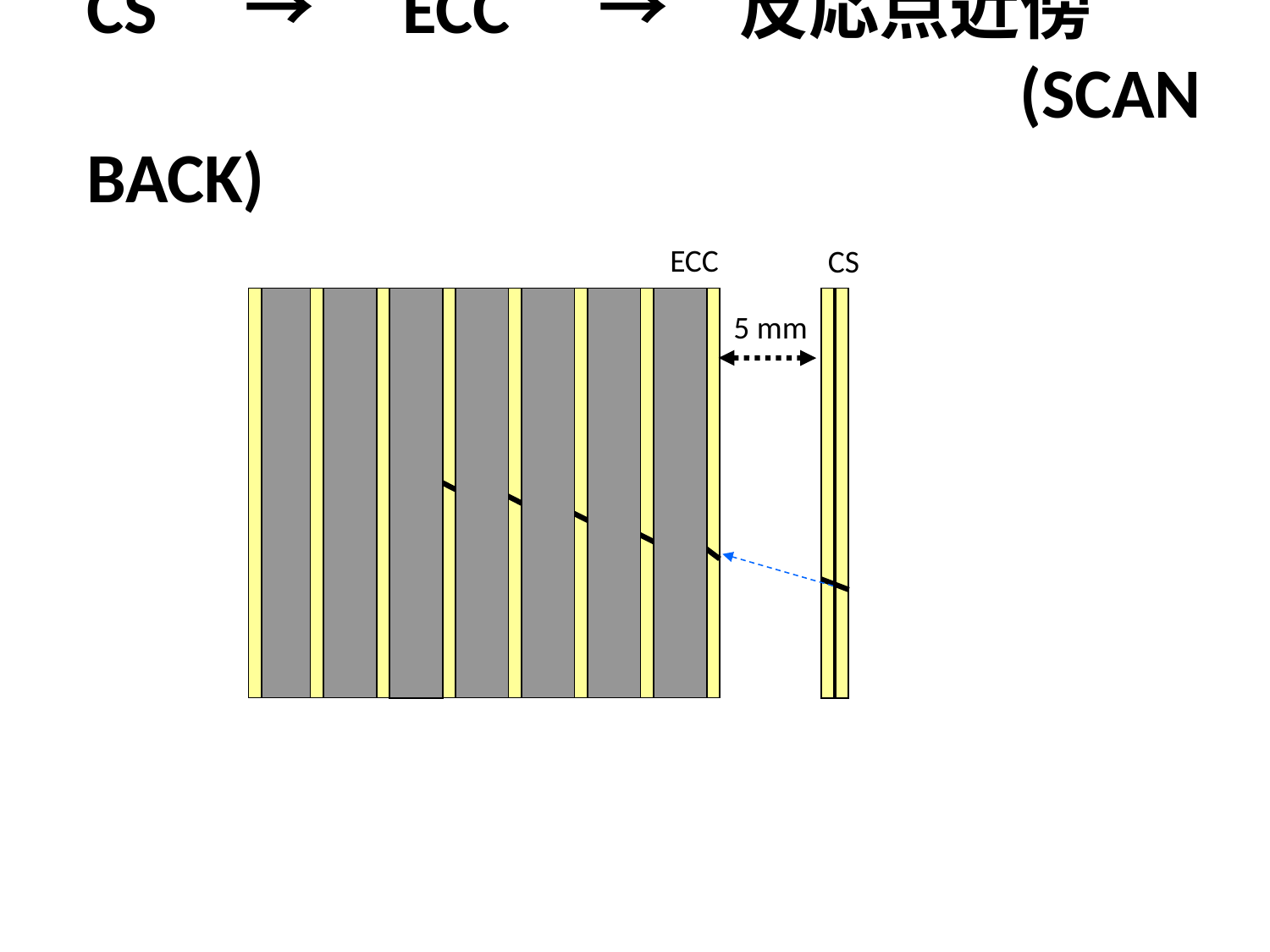

CS　→　ECC　→　反応点近傍
　　　　　　　　　　　　　(SCAN BACK)
ECC
CS

5 mm